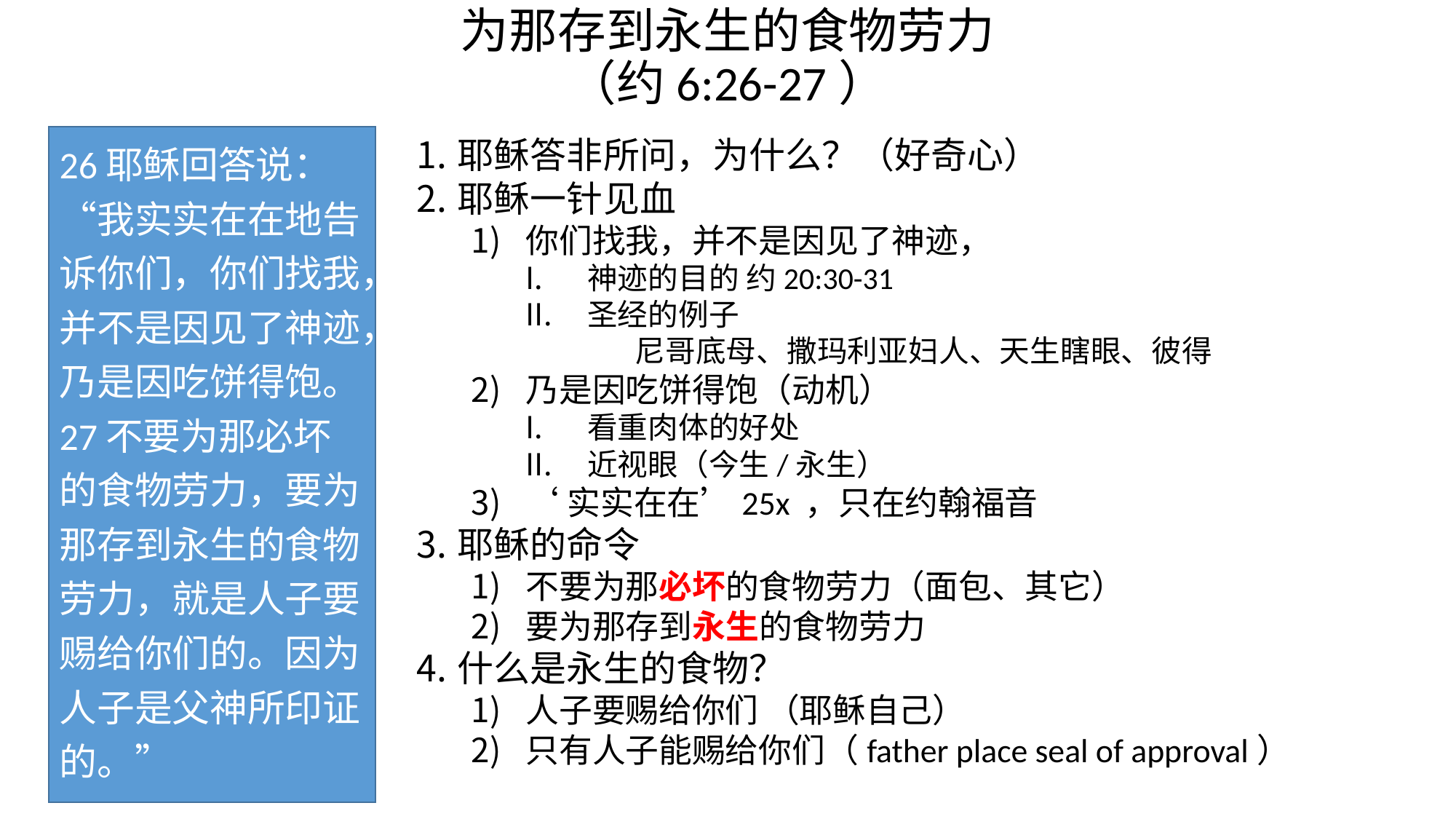

# 为那存到永生的食物劳力 （约6:26-27）
26耶稣回答说：“我实实在在地告诉你们，你们找我，并不是因见了神迹，乃是因吃饼得饱。27不要为那必坏的食物劳力，要为那存到永生的食物劳力，就是人子要赐给你们的。因为人子是父神所印证的。”
耶稣答非所问，为什么？（好奇心）
耶稣一针见血
你们找我，并不是因见了神迹，
神迹的目的 约20:30-31
圣经的例子
尼哥底母、撒玛利亚妇人、天生瞎眼、彼得
乃是因吃饼得饱（动机）
看重肉体的好处
近视眼（今生/永生）
‘实实在在’25x ，只在约翰福音
耶稣的命令
不要为那必坏的食物劳力（面包、其它）
要为那存到永生的食物劳力
什么是永生的食物？
人子要赐给你们 （耶稣自己）
只有人子能赐给你们（father place seal of approval）